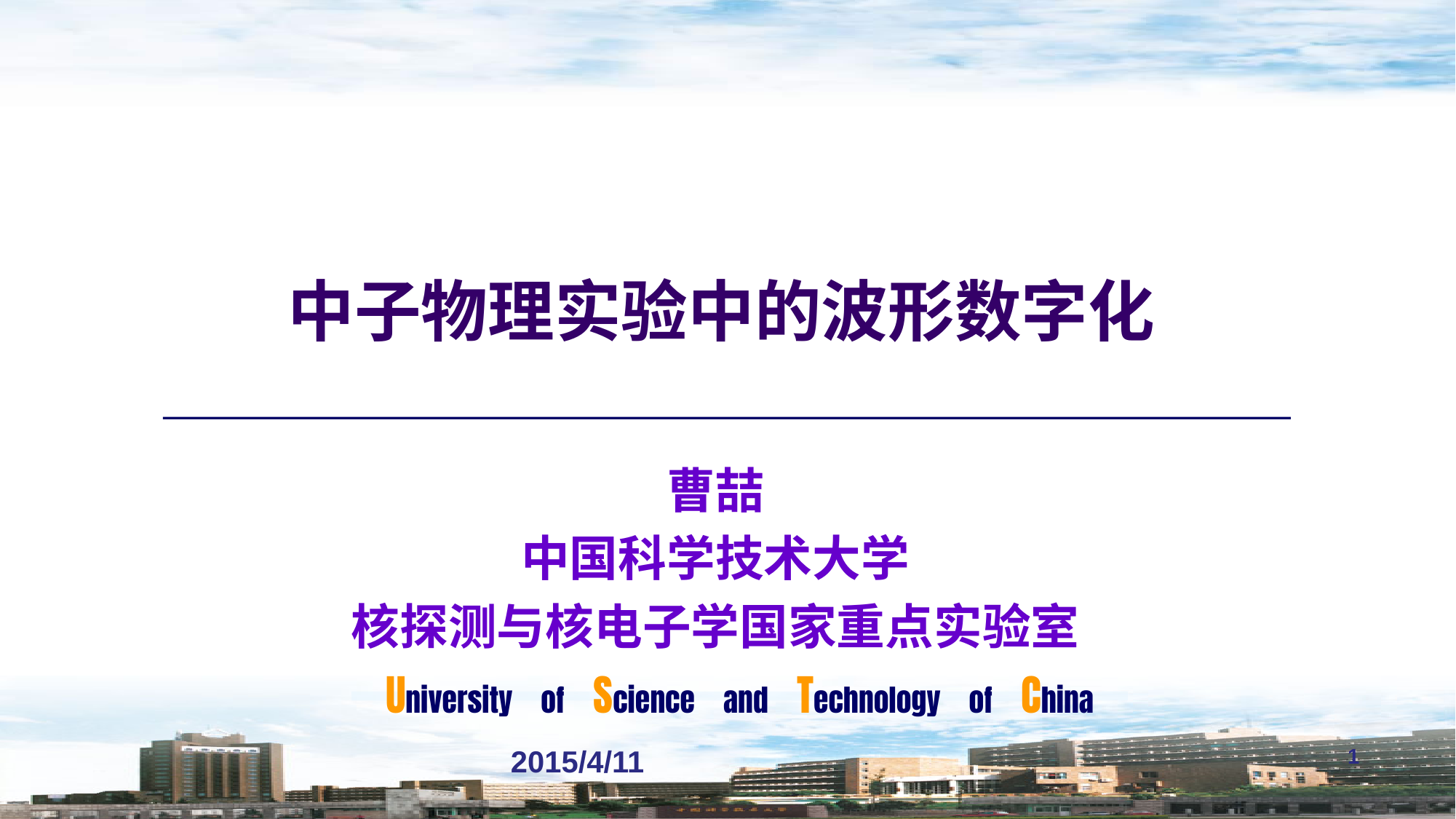

# 中子物理实验中的波形数字化
曹喆
中国科学技术大学
核探测与核电子学国家重点实验室
2015/4/11
1